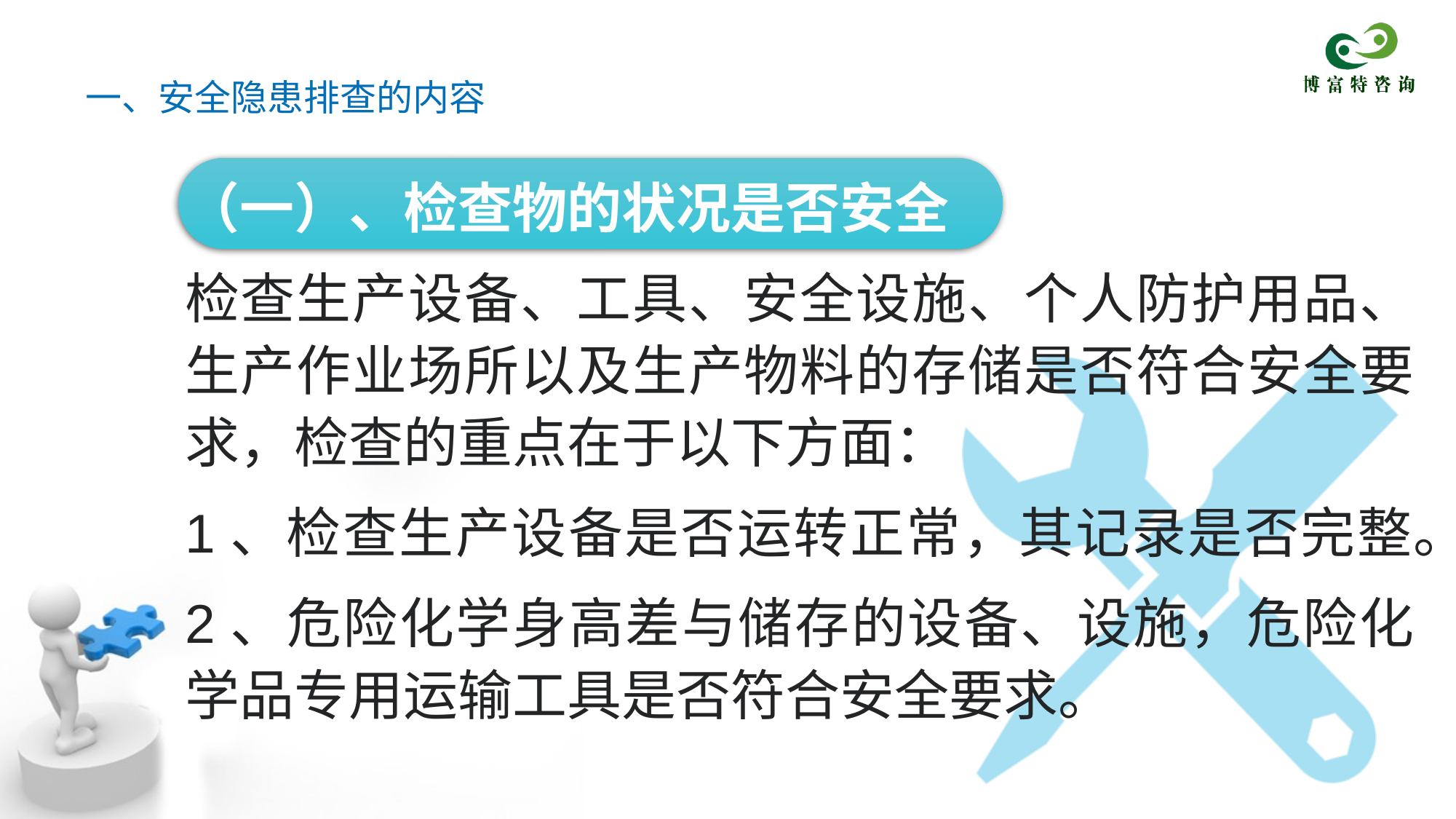

# 一、安全隐患排查的内容

（一）、检查物的状况是否安全
检查生产设备、工具、安全设施、个人防护用品、生产作业场所以及生产物料的存储是否符合安全要求，检查的重点在于以下方面：
1、检查生产设备是否运转正常，其记录是否完整。
2、危险化学身高差与储存的设备、设施，危险化学品专用运输工具是否符合安全要求。